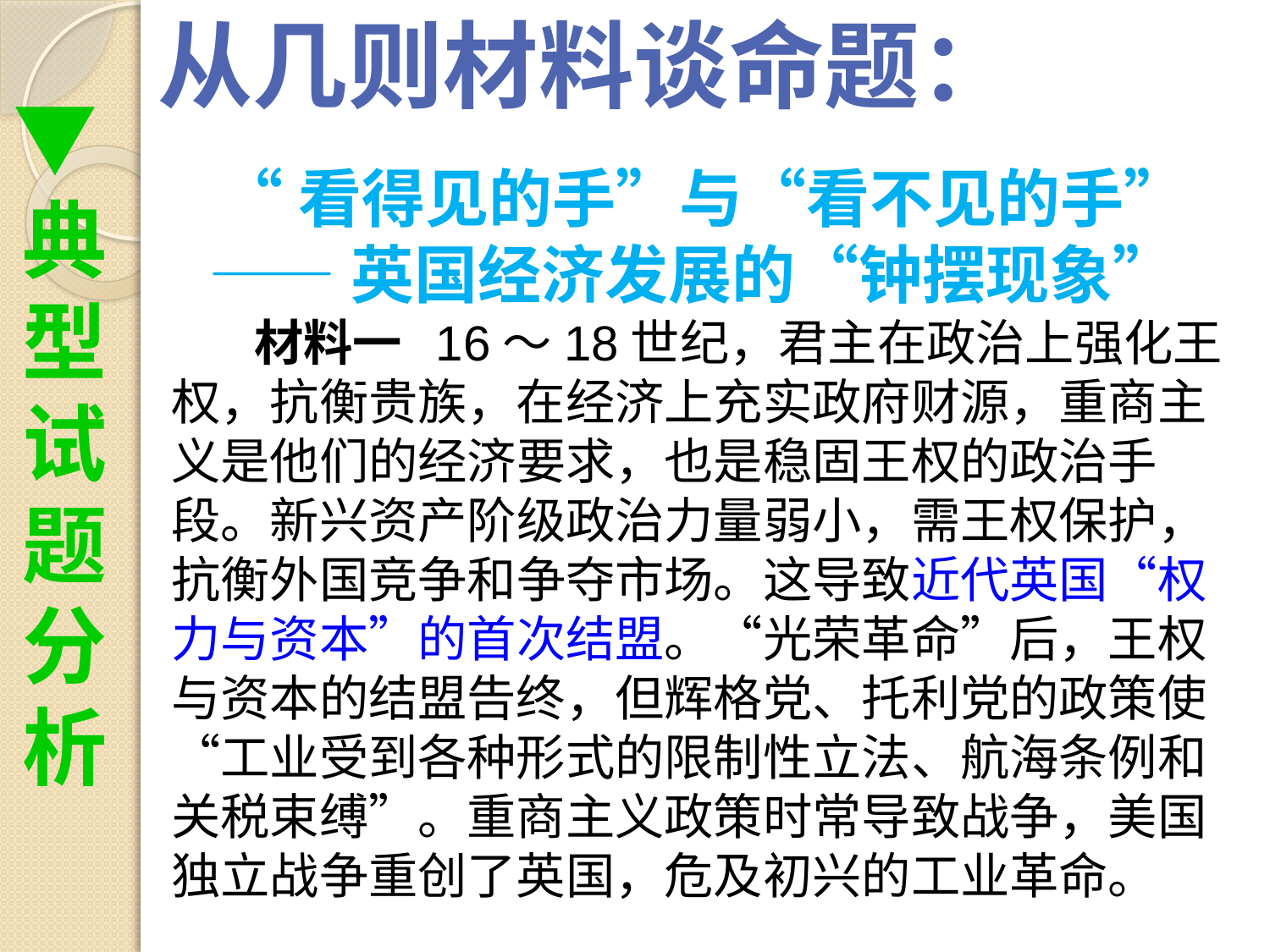

从几则材料谈命题：
▼典型试题分析
 “看得见的手”与“看不见的手”
——英国经济发展的“钟摆现象”
   材料一  16～18世纪，君主在政治上强化王权，抗衡贵族，在经济上充实政府财源，重商主义是他们的经济要求，也是稳固王权的政治手段。新兴资产阶级政治力量弱小，需王权保护，抗衡外国竞争和争夺市场。这导致近代英国“权力与资本”的首次结盟。“光荣革命”后，王权与资本的结盟告终，但辉格党、托利党的政策使“工业受到各种形式的限制性立法、航海条例和关税束缚”。重商主义政策时常导致战争，美国独立战争重创了英国，危及初兴的工业革命。